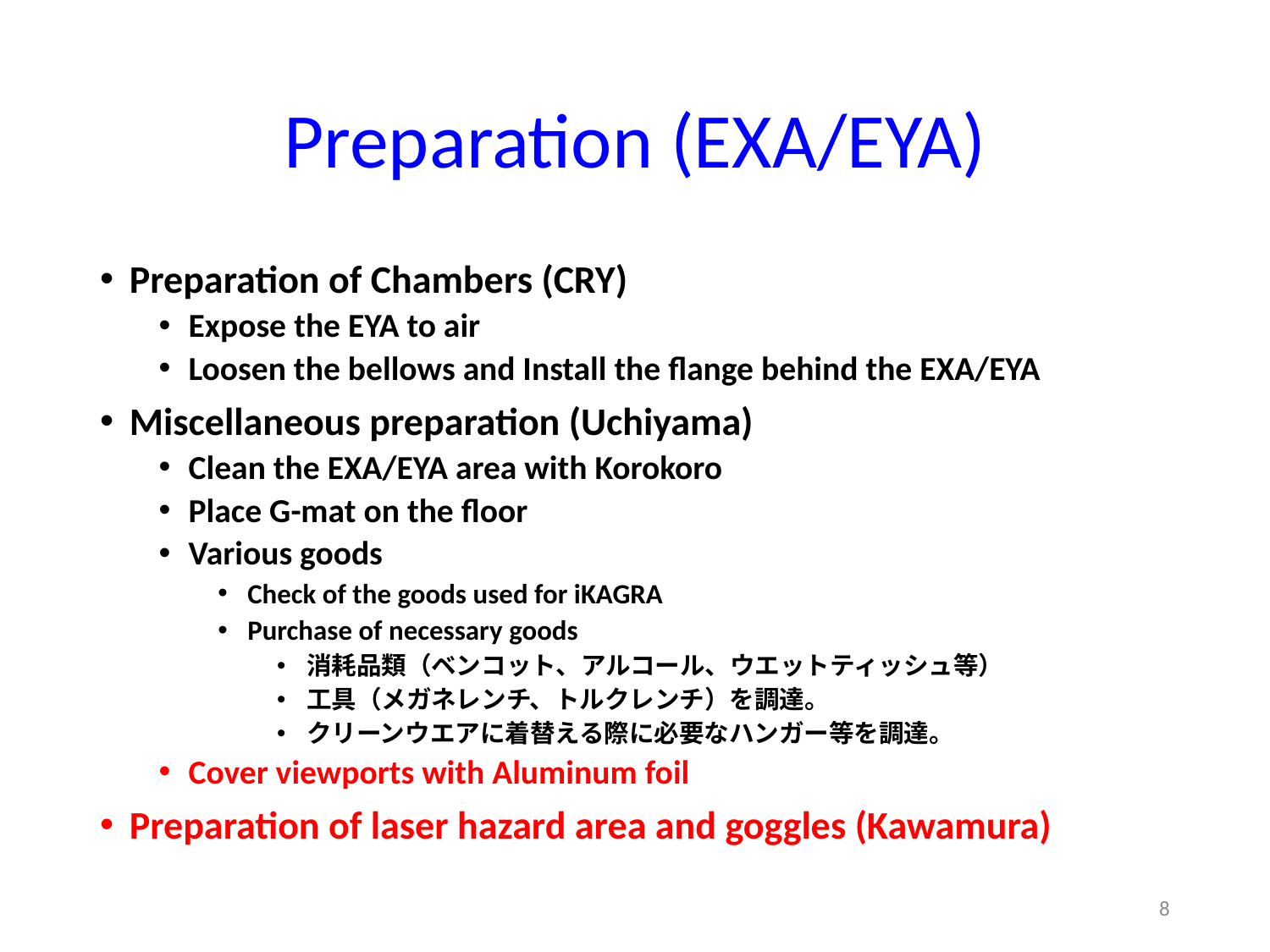

# Preparation (EXA/EYA)
Preparation of Chambers (CRY)
Expose the EYA to air
Loosen the bellows and Install the flange behind the EXA/EYA
Miscellaneous preparation (Uchiyama)
Clean the EXA/EYA area with Korokoro
Place G-mat on the floor
Various goods
Check of the goods used for iKAGRA
Purchase of necessary goods
消耗品類（ベンコット、アルコール、ウエットティッシュ等）
工具（メガネレンチ、トルクレンチ）を調達。
クリーンウエアに着替える際に必要なハンガー等を調達。
Cover viewports with Aluminum foil
Preparation of laser hazard area and goggles (Kawamura)
8